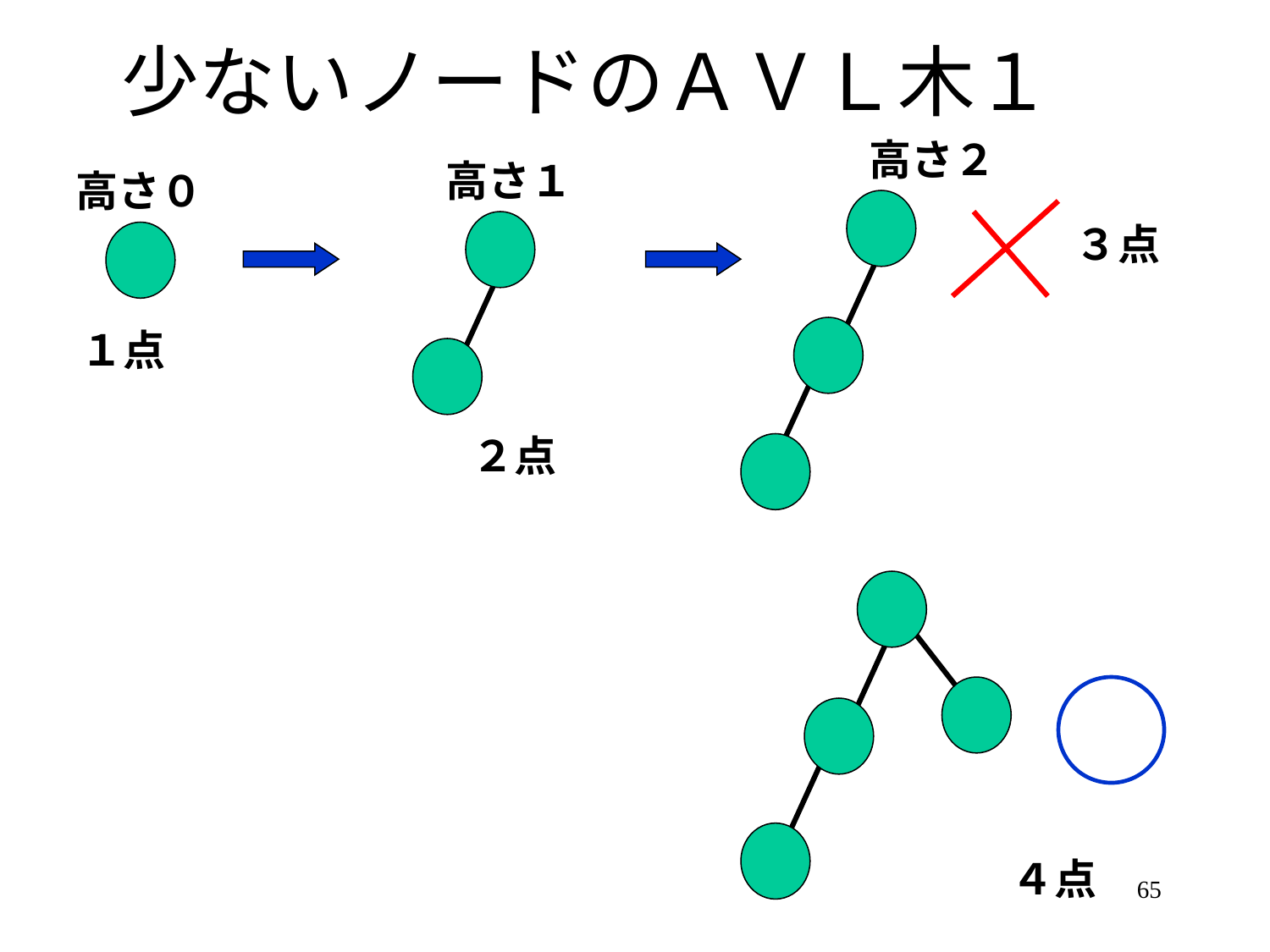

# 少ないノードのＡＶＬ木１
高さ２
高さ１
高さ０

３点

１点

２点

４点
65